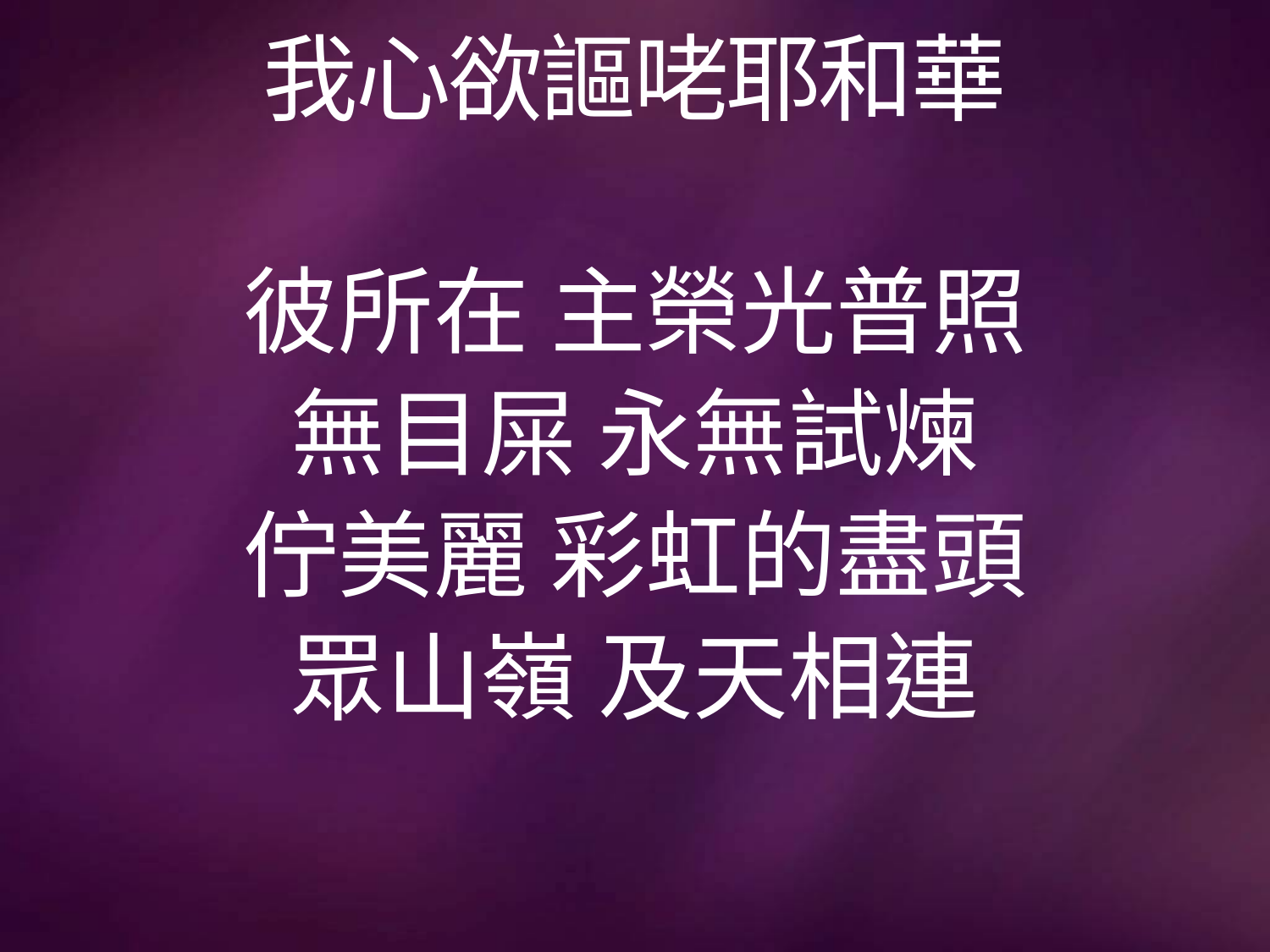

# 我心欲謳咾耶和華
彼所在 主榮光普照
無目屎 永無試煉
佇美麗 彩虹的盡頭
眾山嶺 及天相連